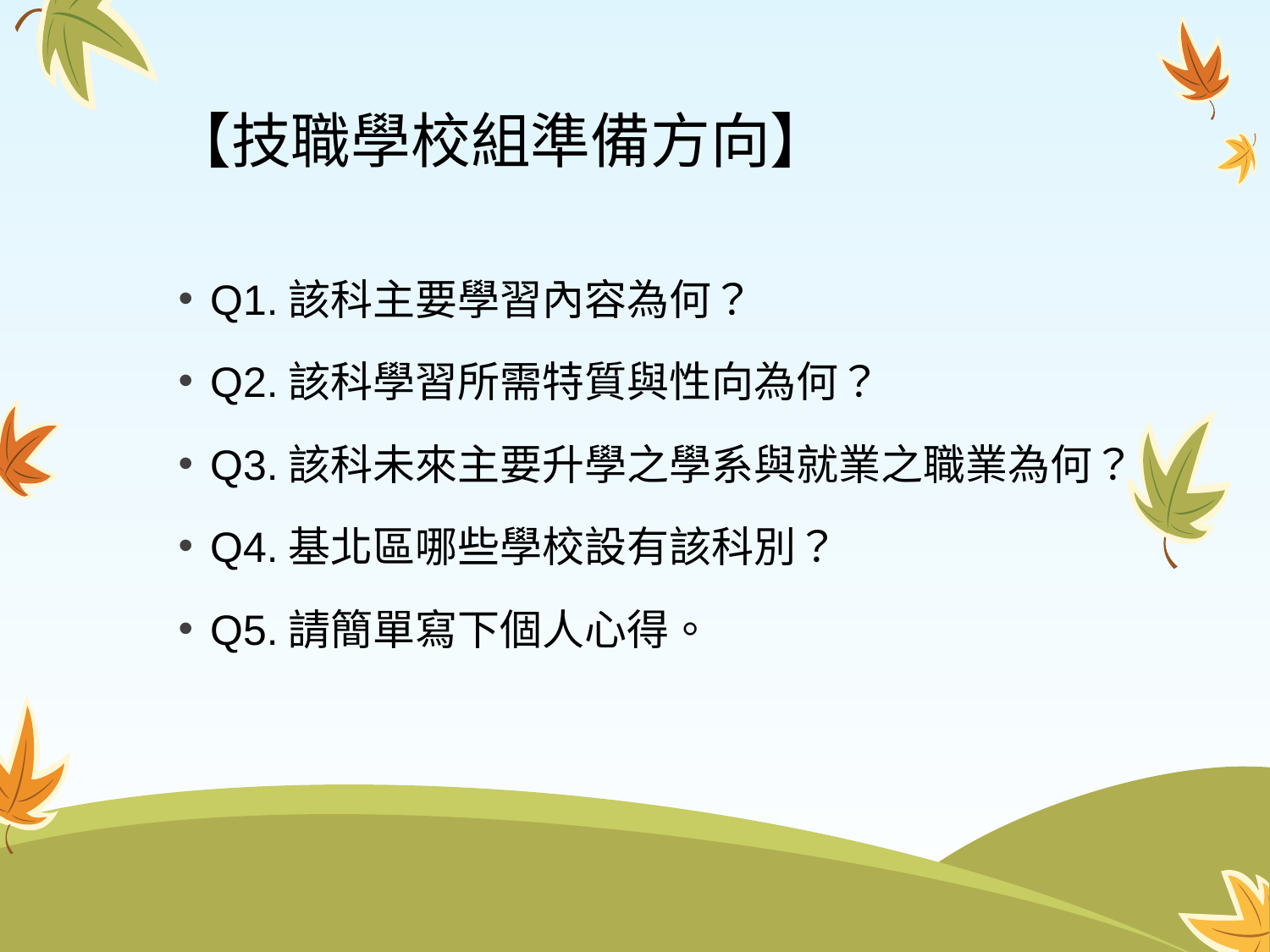

# 【技職學校組準備方向】
Q1.該科主要學習內容為何？
Q2.該科學習所需特質與性向為何？
Q3.該科未來主要升學之學系與就業之職業為何？
Q4.基北區哪些學校設有該科別？
Q5.請簡單寫下個人心得。